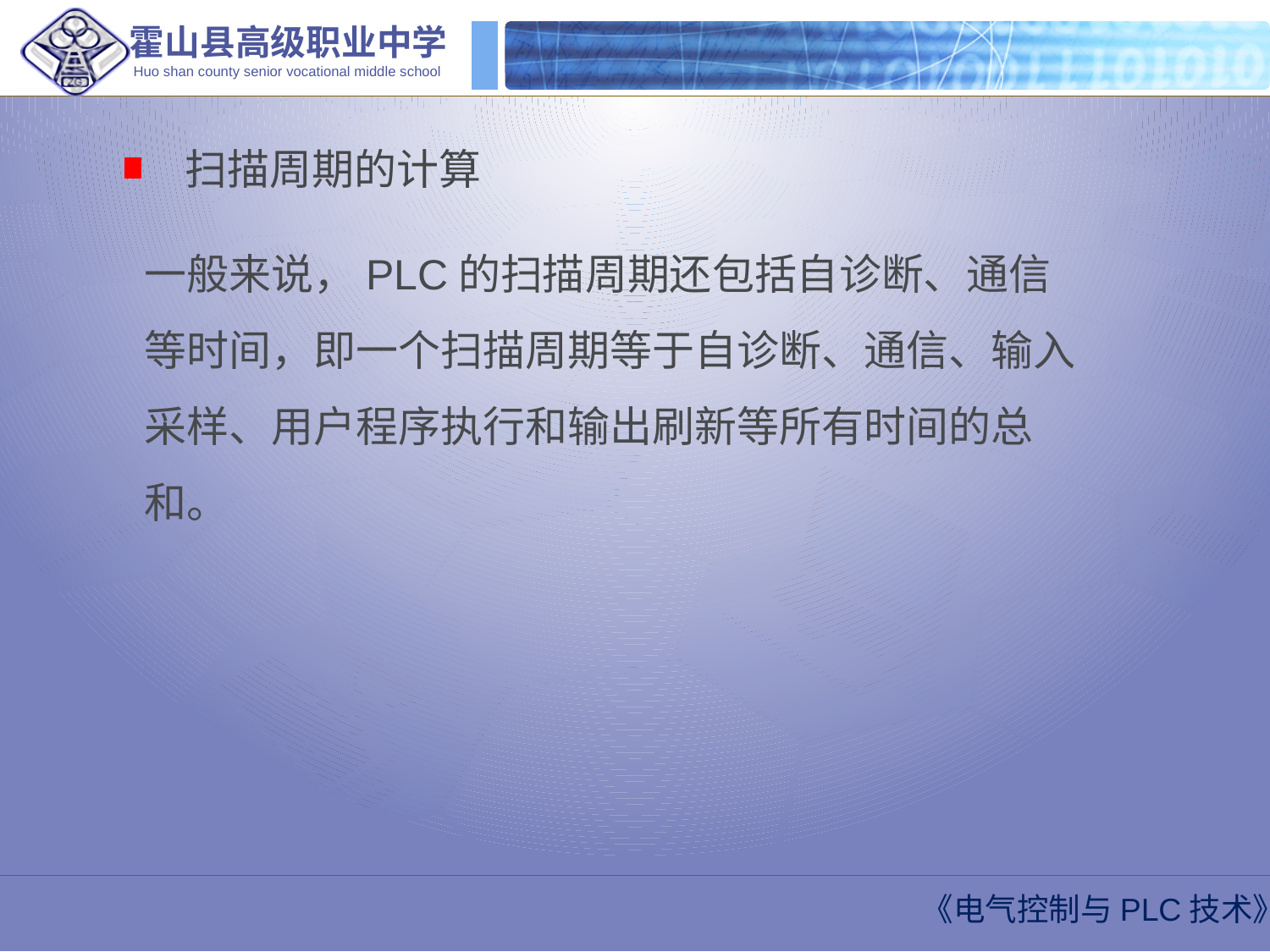

扫描周期的计算

一般来说，PLC的扫描周期还包括自诊断、通信等时间，即一个扫描周期等于自诊断、通信、输入采样、用户程序执行和输出刷新等所有时间的总和。